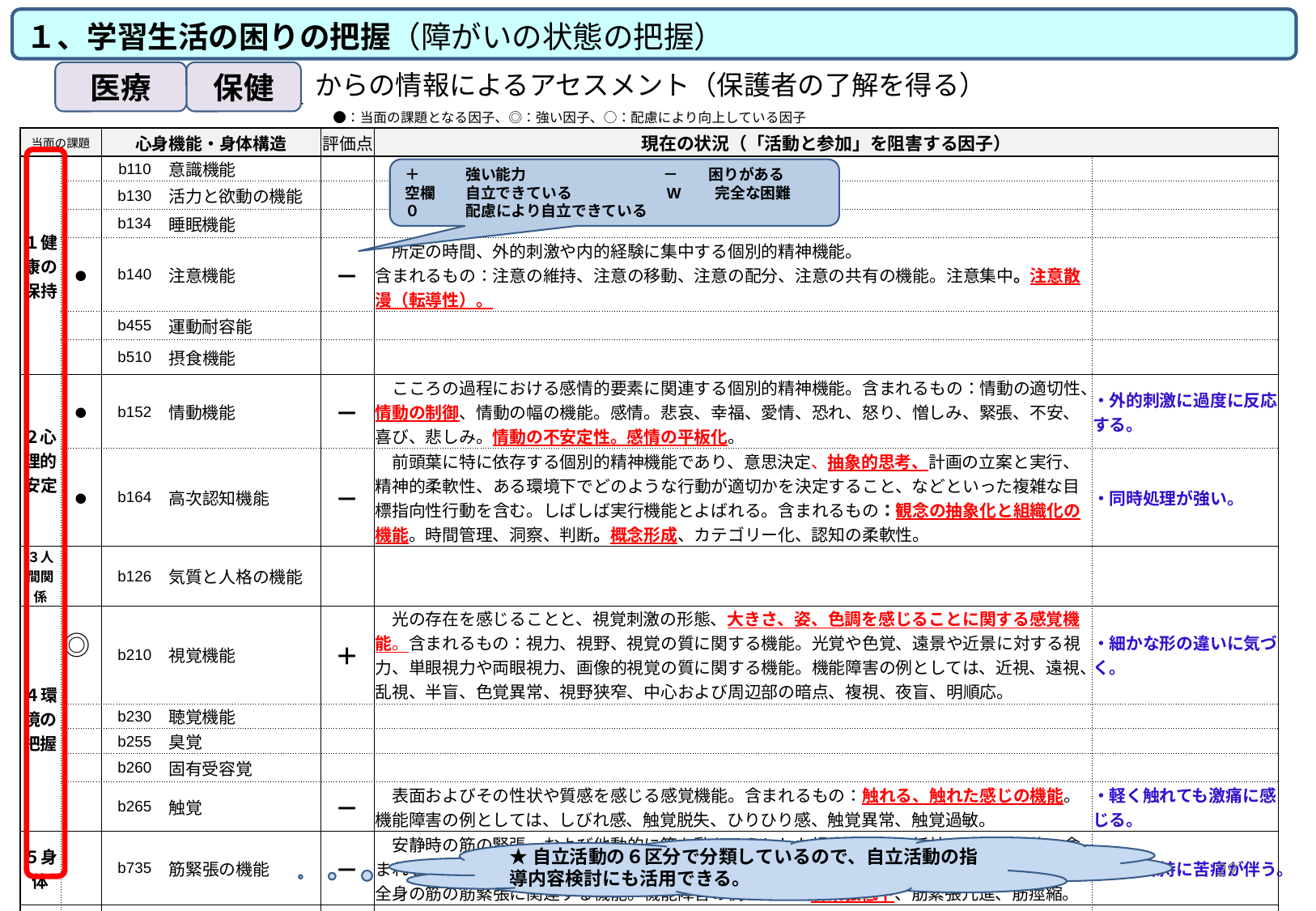

１、学習生活の困りの把握（障がいの状態の把握）
医療
からの情報によるアセスメント（保護者の了解を得る）
保健
|  | ●：当面の課題となる因子、◎：強い因子、○：配慮により向上している因子 |  |  |  |  |  |
| --- | --- | --- | --- | --- | --- | --- |
| 当面の課題 |  | 心身機能・身体構造 |  | 評価点 | 現在の状況（「活動と参加」を阻害する因子） |  |
| １健康の保持 |  | b110 | 意識機能 |  |  |  |
|  |  | b130 | 活力と欲動の機能 |  |  |  |
|  |  | b134 | 睡眠機能 |  |  |  |
|  | ● | b140 | 注意機能 | － | 所定の時間、外的刺激や内的経験に集中する個別的精神機能。 含まれるもの：注意の維持、注意の移動、注意の配分、注意の共有の機能。注意集中。注意散漫（転導性）。 |  |
|  |  | b455 | 運動耐容能 |  |  |  |
|  |  | b510 | 摂食機能 |  |  |  |
| ２心理的安定 | ● | b152 | 情動機能 | － | こころの過程における感情的要素に関連する個別的精神機能。含まれるもの：情動の適切性、情動の制御、情動の幅の機能。感情。悲哀、幸福、愛情、恐れ、怒り、憎しみ、緊張、不安、喜び、悲しみ。情動の不安定性。感情の平板化。 | ・外的刺激に過度に反応する。 |
|  | ● | b164 | 高次認知機能 | － | 前頭葉に特に依存する個別的精神機能であり、意思決定、抽象的思考、計画の立案と実行、精神的柔軟性、ある環境下でどのような行動が適切かを決定すること、などといった複雑な目標指向性行動を含む。しばしば実行機能とよばれる。含まれるもの：観念の抽象化と組織化の機能。時間管理、洞察、判断。概念形成、カテゴリー化、認知の柔軟性。 | ・同時処理が強い。 |
| ３人間関係 |  | b126 | 気質と人格の機能 |  |  |  |
| ４環境の把握 | ◎ | b210 | 視覚機能 | ＋ | 光の存在を感じることと、視覚刺激の形態、大きさ、姿、色調を感じることに関する感覚機能。含まれるもの：視力、視野、視覚の質に関する機能。光覚や色覚、遠景や近景に対する視力、単眼視力や両眼視力、画像的視覚の質に関する機能。機能障害の例としては、近視、遠視、乱視、半盲、色覚異常、視野狭窄、中心および周辺部の暗点、複視、夜盲、明順応。 | ・細かな形の違いに気づく。 |
|  |  | b230 | 聴覚機能 |  |  |  |
|  |  | b255 | 臭覚 |  |  |  |
|  |  | b260 | 固有受容覚 |  |  |  |
|  |  | b265 | 触覚 | － | 表面およびその性状や質感を感じる感覚機能。含まれるもの：触れる、触れた感じの機能。機能障害の例としては、しびれ感、触覚脱失、ひりひり感、触覚異常、触覚過敏。 | ・軽く触れても激痛に感じる。 |
| ５身体 |  | b735 | 筋緊張の機能 | － | 安静時の筋の緊張、および他動的に筋を動かそうとした場合に生じる抵抗に関する機能。含まれるもの：個々の筋や筋群、一肢の筋、身体の片側の筋、下半身の筋、四肢の筋、体幹の筋、全身の筋の筋緊張に関連する機能。機能障害の例として、筋緊張低下、筋緊張亢進、筋痙縮。 | ・姿勢保持に苦痛が伴う。 |
| ６ｺﾐｭﾆｹｰｼｮﾝ |  | b122 | 全般的な心理社会的機能 |  |  |  |
|  |  | b167 | 言語に関する精神機能 |  |  |  |

＋　　　強い能力　　　　　　　　　－　　困りがある
空欄　　自立できている　　　　　　W　　完全な困難
０　　　配慮により自立できている
★自立活動の６区分で分類しているので、自立活動の指導内容検討にも活用できる。
29